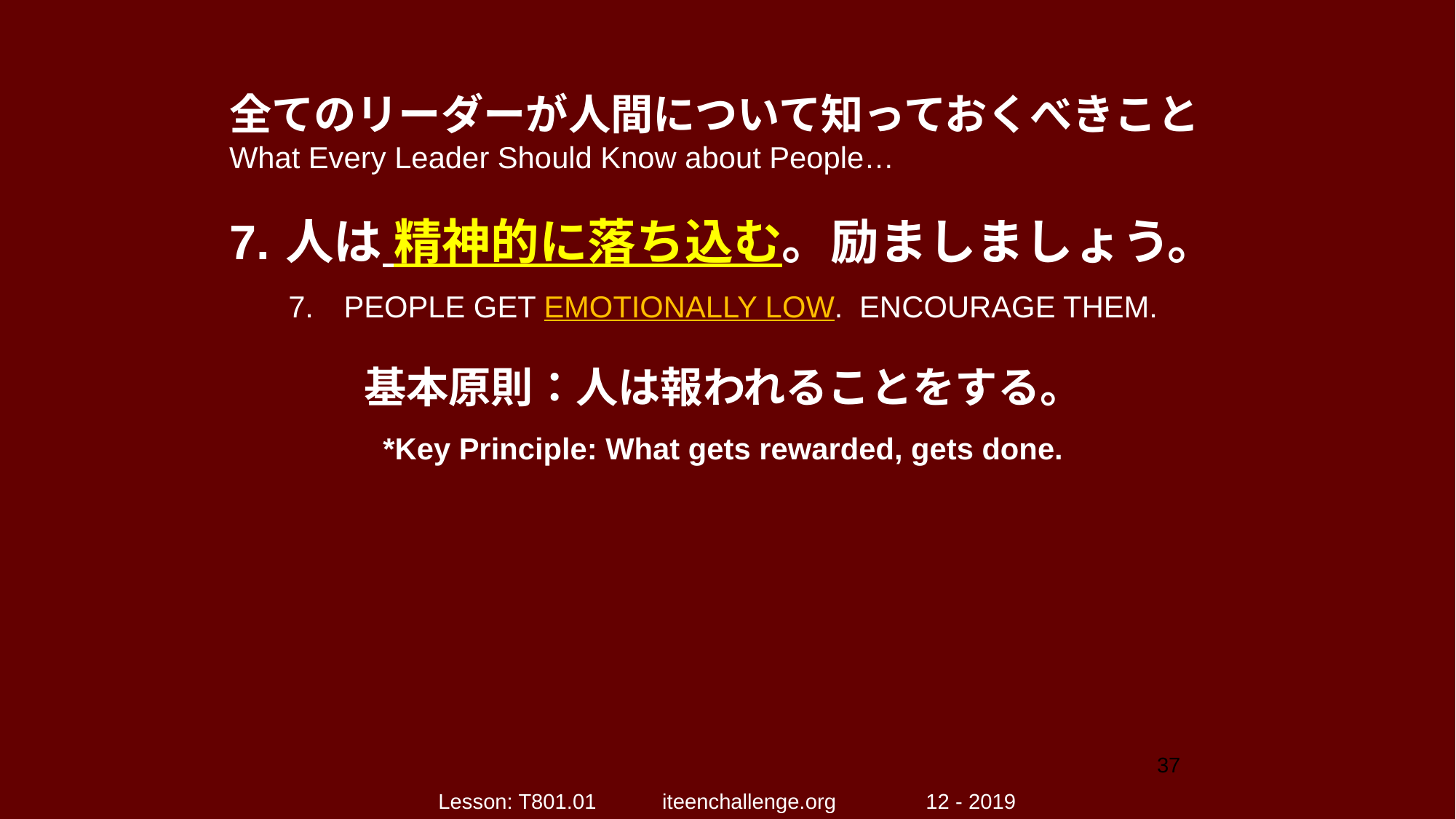

全てのリーダーが人間について知っておくべきこと
What Every Leader Should Know about People…

7.	人は 精神的に落ち込む。励ましましょう。
7.	PEOPLE GET EMOTIONALLY LOW.  ENCOURAGE THEM.

基本原則：人は報われることをする。
*Key Principle: What gets rewarded, gets done.
37
Lesson: T801.01           iteenchallenge.org               12 - 2019